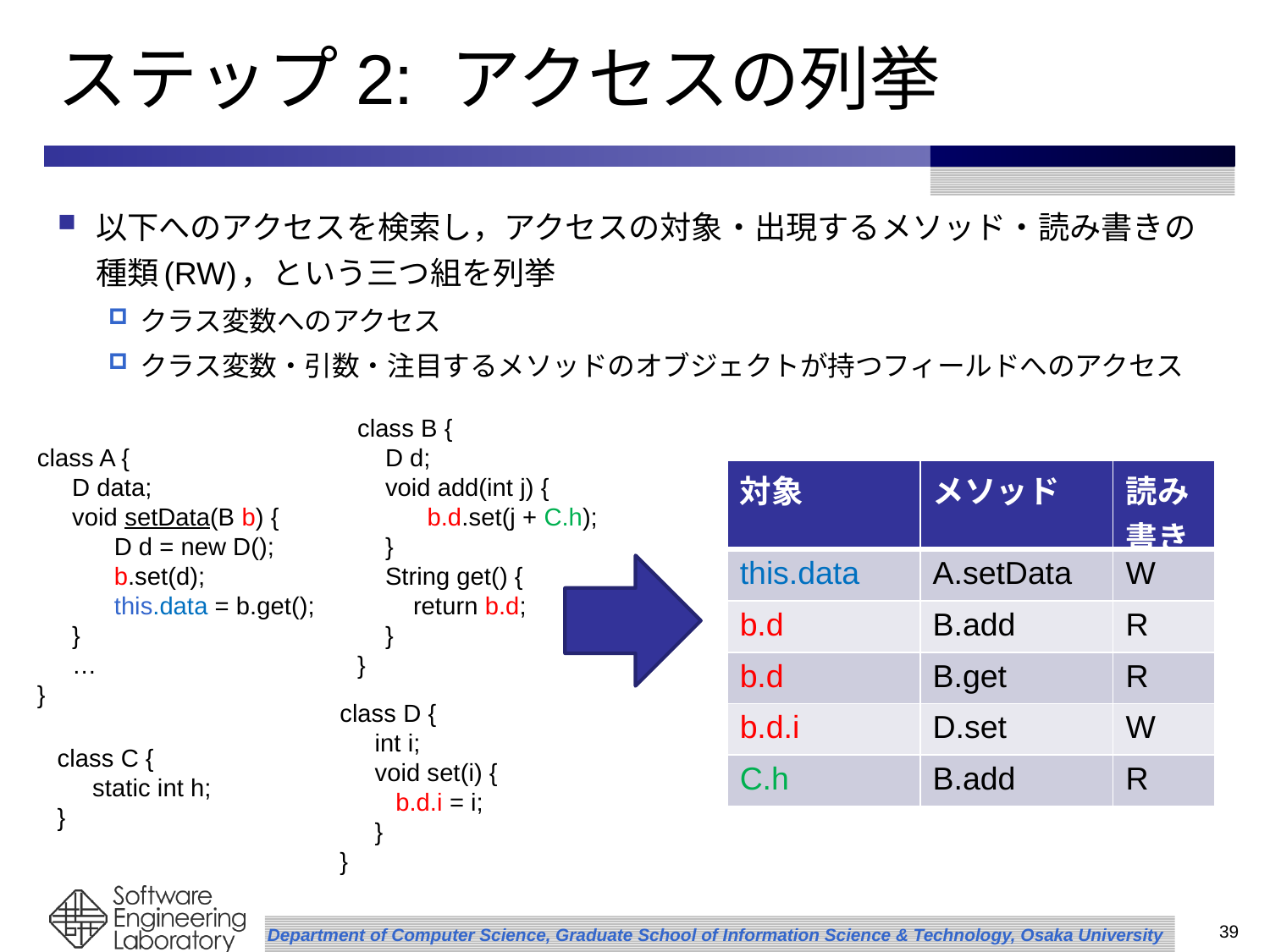

# ステップ2: アクセスの列挙
以下へのアクセスを検索し，アクセスの対象・出現するメソッド・読み書きの種類(RW)，という三つ組を列挙
クラス変数へのアクセス
クラス変数・引数・注目するメソッドのオブジェクトが持つフィールドへのアクセス
class B {
    D d;
    void add(int j) {
          b.d.set(j + C.h);
    }
    String get() {
        return b.d;
    }
}
class A {
     D data;
     void setData(B b) {
           D d = new D();
           b.set(d);
           this.data = b.get();
     }
     …
}
| 対象 | メソッド | 読み書き |
| --- | --- | --- |
| this.data | A.setData | W |
| b.d | B.add | R |
| b.d | B.get | R |
| b.d.i | D.set | W |
| C.h | B.add | R |

class D {
     int i;
     void set(i) {
        b.d.i = i;
     }
}
class C {
     static int h;
}
39